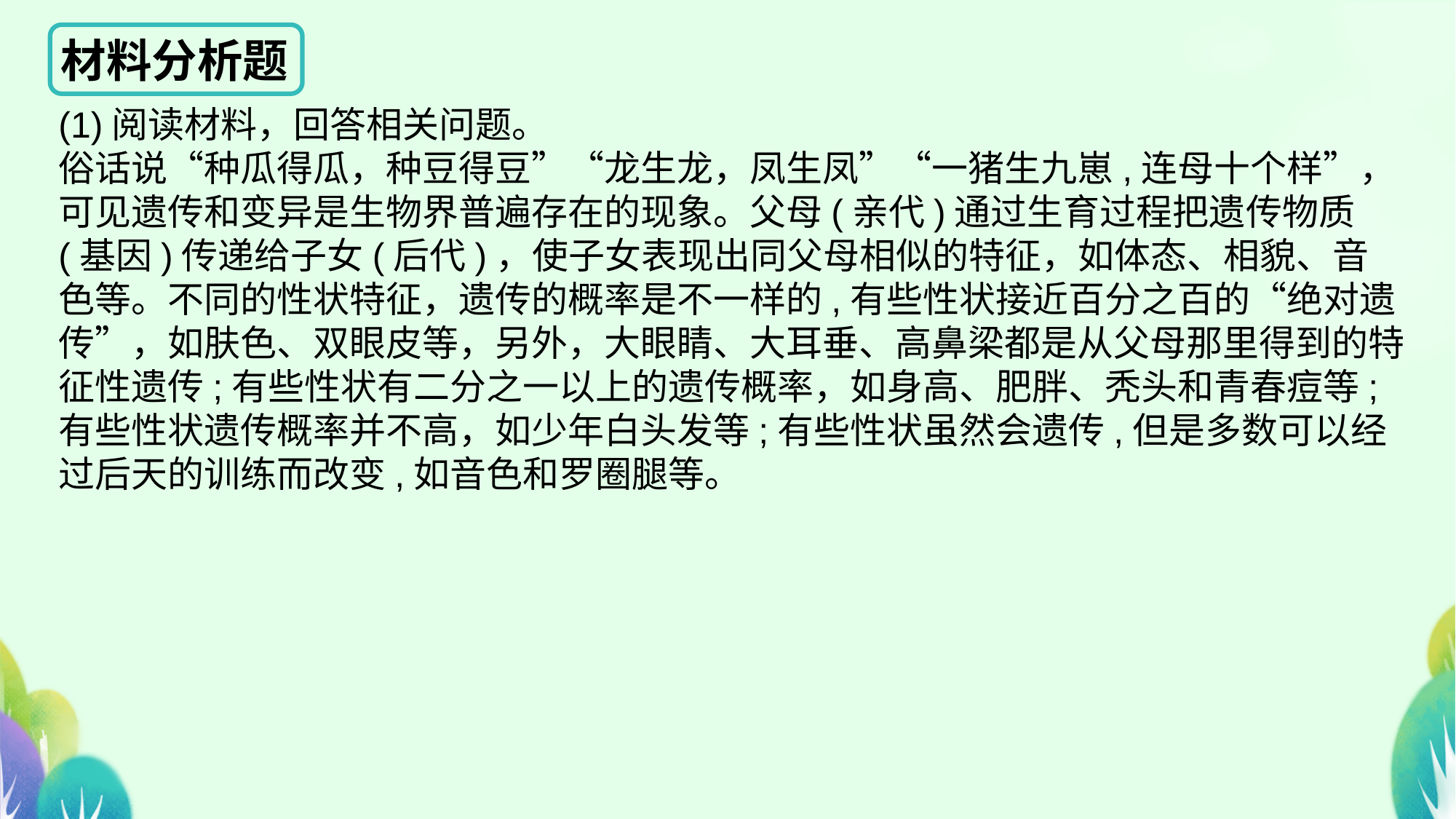

材料分析题
(1)阅读材料，回答相关问题。
俗话说“种瓜得瓜，种豆得豆”“龙生龙，凤生凤”“一猪生九崽,连母十个样”，可见遗传和变异是生物界普遍存在的现象。父母(亲代)通过生育过程把遗传物质(基因)传递给子女(后代)，使子女表现出同父母相似的特征，如体态、相貌、音色等。不同的性状特征，遗传的概率是不一样的,有些性状接近百分之百的“绝对遗传”，如肤色、双眼皮等，另外，大眼睛、大耳垂、高鼻梁都是从父母那里得到的特征性遗传;有些性状有二分之一以上的遗传概率，如身高、肥胖、秃头和青春痘等;有些性状遗传概率并不高，如少年白头发等;有些性状虽然会遗传,但是多数可以经过后天的训练而改变,如音色和罗圈腿等。